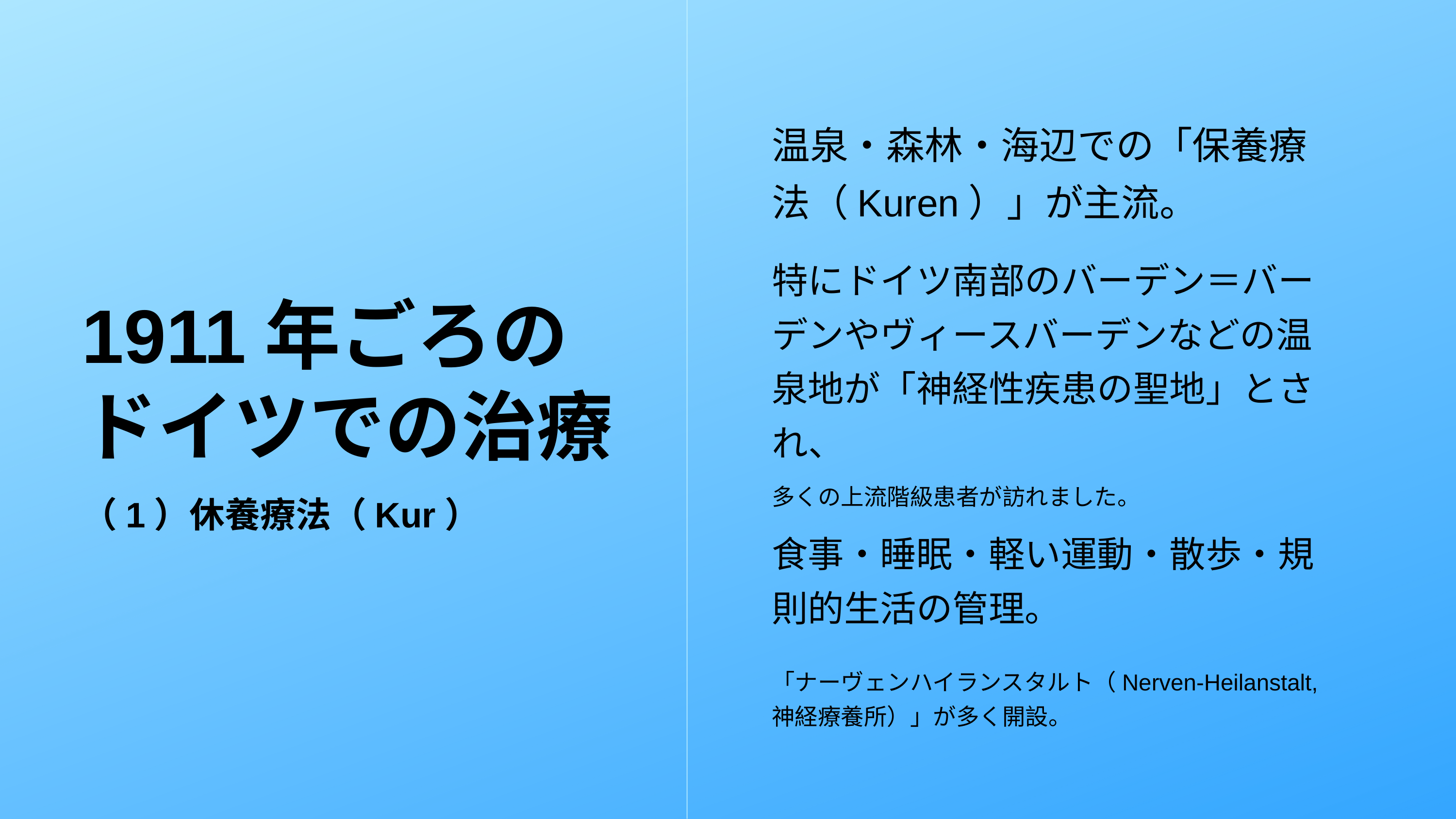

温泉・森林・海辺での「保養療法（Kuren）」が主流。
特にドイツ南部のバーデン＝バーデンやヴィースバーデンなどの温泉地が「神経性疾患の聖地」とされ、
1911年ごろのドイツでの治療
（1）休養療法（Kur）
多くの上流階級患者が訪れました。
食事・睡眠・軽い運動・散歩・規則的生活の管理。
「ナーヴェンハイランスタルト（Nerven-Heilanstalt, 神経療養所）」が多く開設。